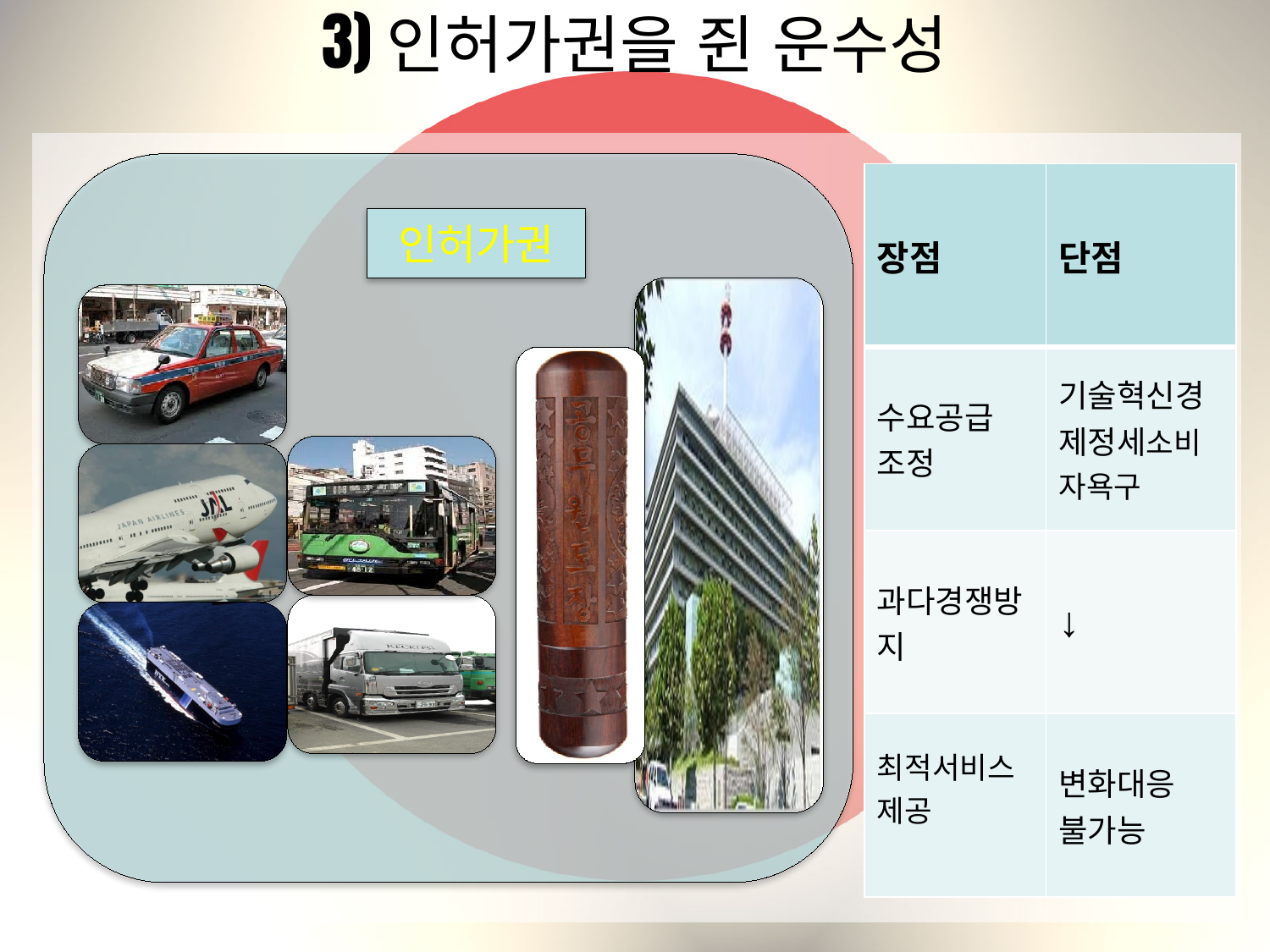

# 3)인허가권을 쥔 운수성

| 장점 | 단점 |
| --- | --- |
| 수요공급 조정 | 기술혁신경제정세소비자욕구 |
| 과다경쟁방지 | ↓ |
| 최적서비스 제공 | 변화대응 불가능 |
인허가권